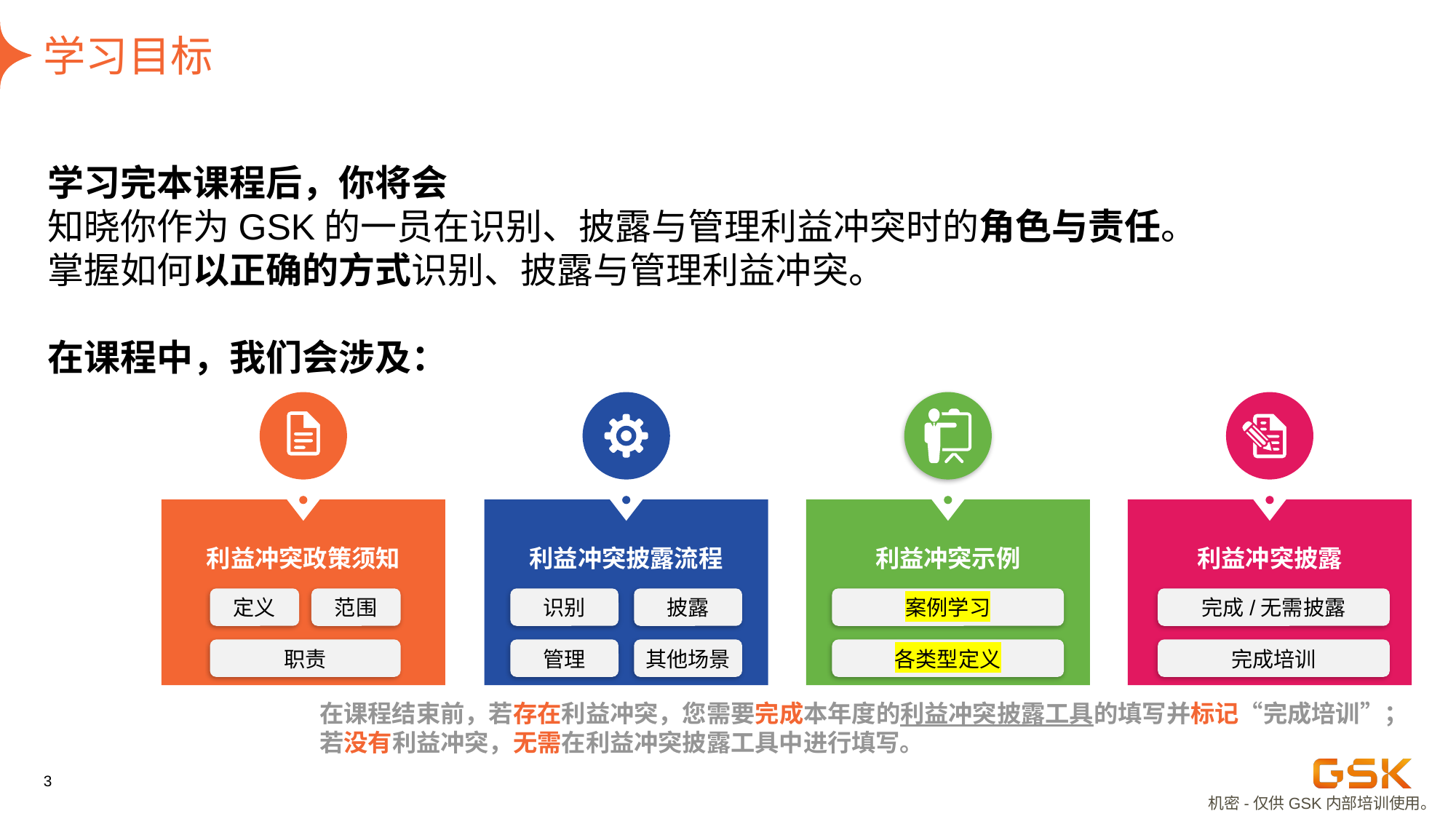

# 学习目标
学习完本课程后，你将会
知晓你作为GSK的一员在识别、披露与管理利益冲突时的角色与责任。
掌握如何以正确的方式识别、披露与管理利益冲突。

在课程中，我们会涉及：

利益冲突政策须知
利益冲突披露流程
利益冲突示例
利益冲突披露
定义
范围
识别
披露
管理
其他场景
案例学习
完成/无需披露
职责
各类型定义
完成培训
在课程结束前，若存在利益冲突，您需要完成本年度的利益冲突披露工具的填写并标记“完成培训”；若没有利益冲突，无需在利益冲突披露工具中进行填写。
3